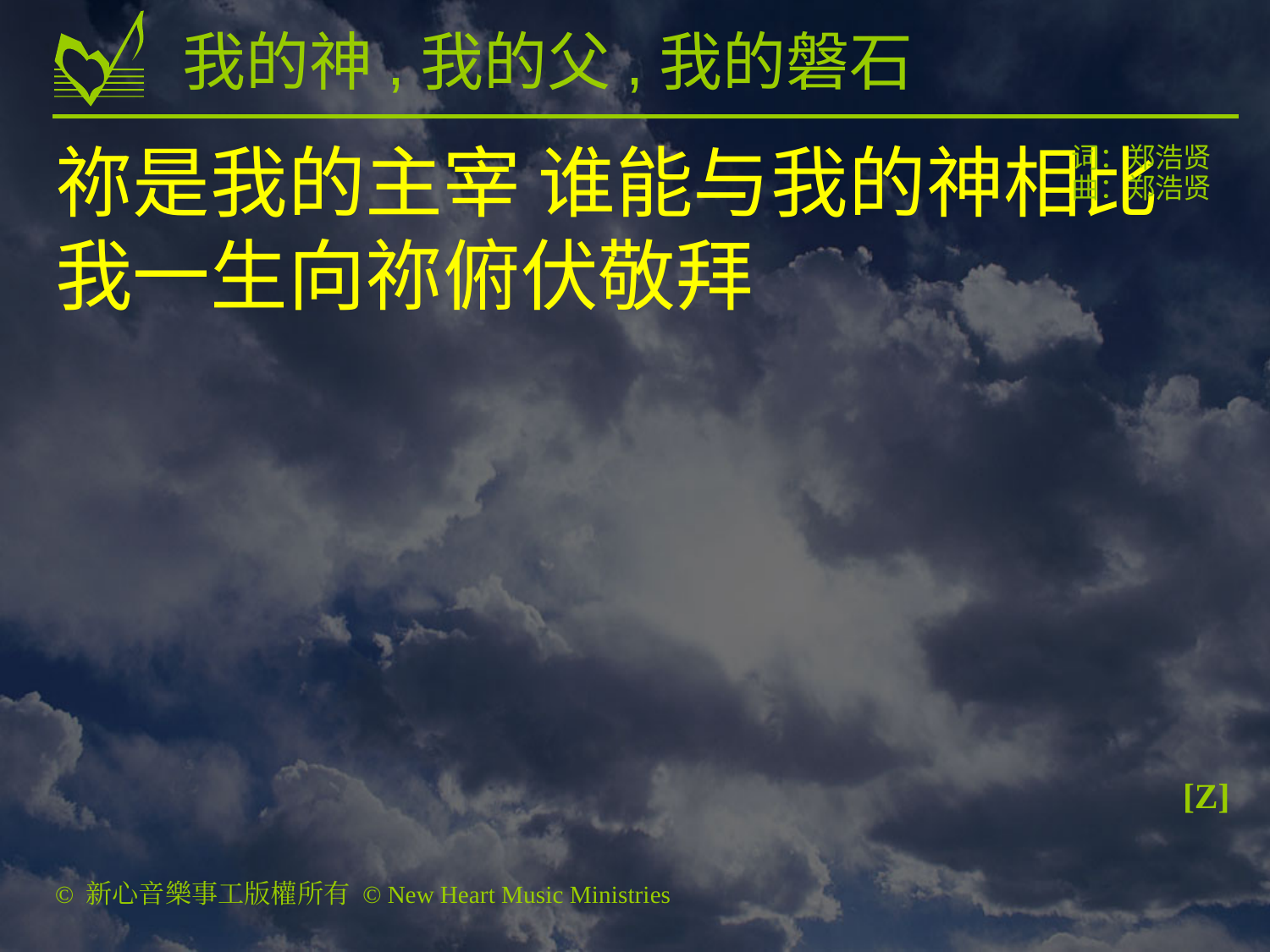

# 我的神,我的父,我的磐石
祢是我的主宰 谁能与我的神相比
我一生向祢俯伏敬拜
词：郑浩贤
曲：郑浩贤
[Z]
© 新心音樂事工版權所有 © New Heart Music Ministries